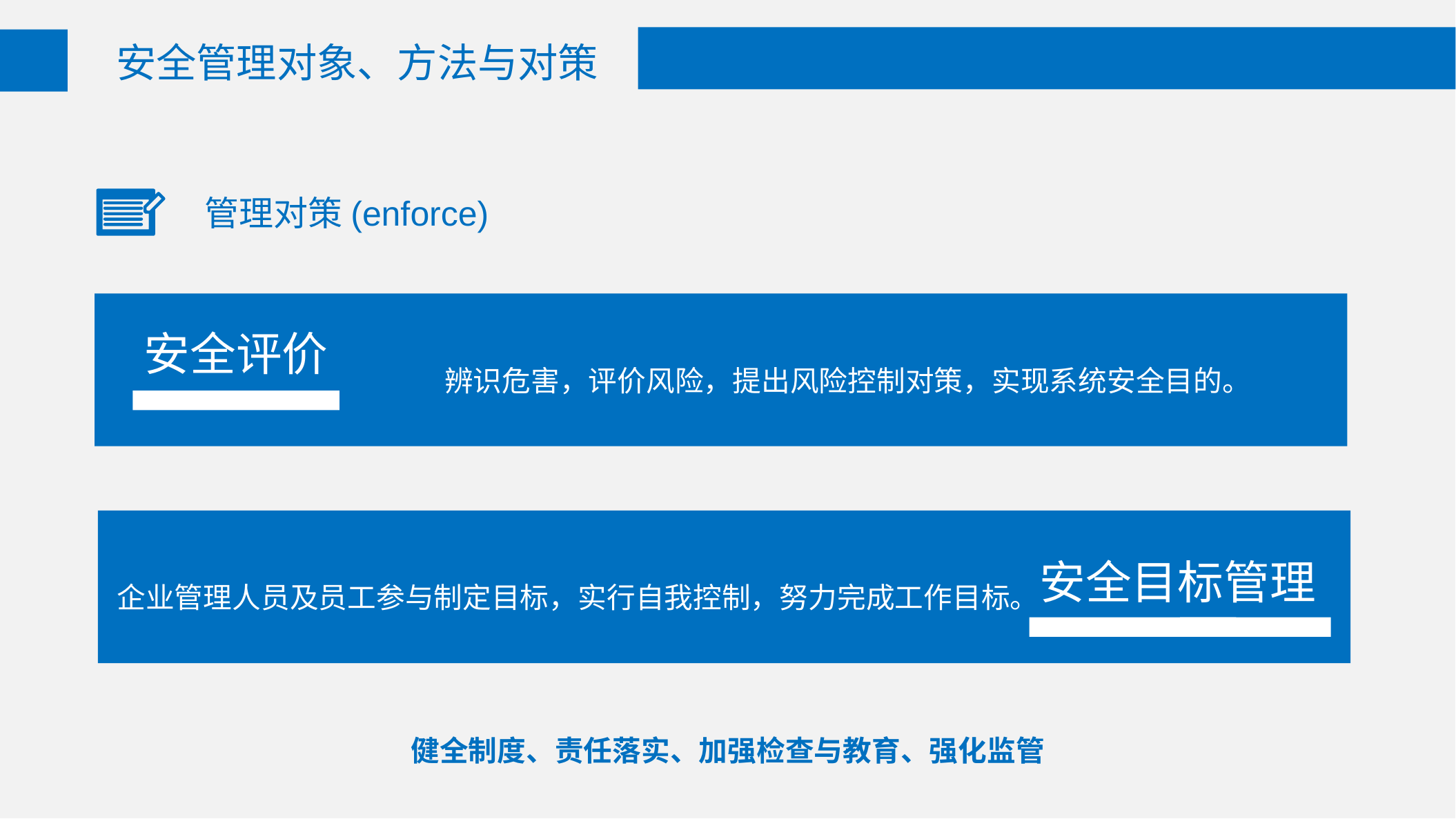

安全管理对象、方法与对策
管理对策(enforce)

安全评价
辨识危害，评价风险，提出风险控制对策，实现系统安全目的。

安全目标管理
企业管理人员及员工参与制定目标，实行自我控制，努力完成工作目标。

健全制度、责任落实、加强检查与教育、强化监管